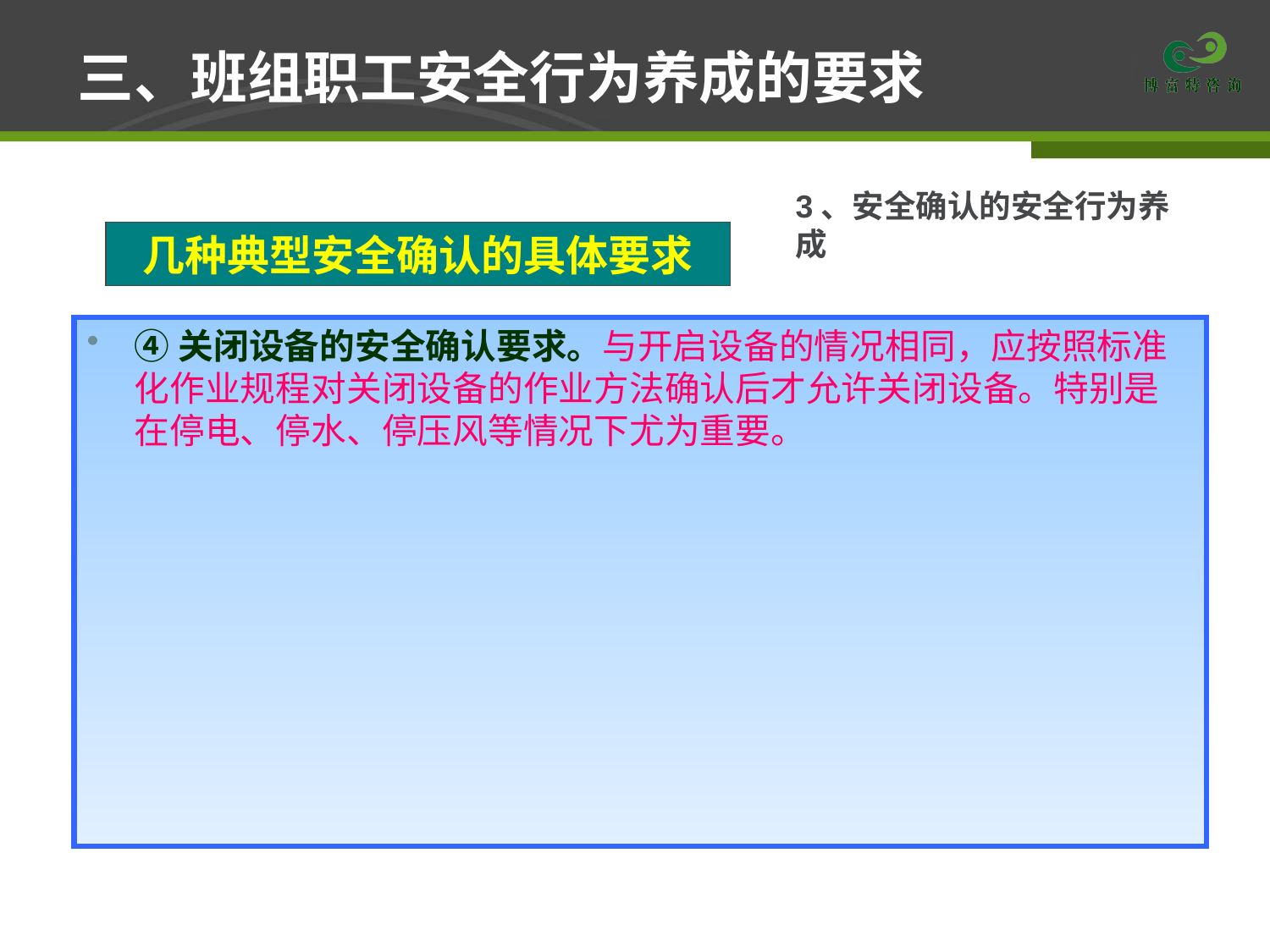

# 三、班组职工安全行为养成的要求
3、安全确认的安全行为养成
几种典型安全确认的具体要求
④关闭设备的安全确认要求。与开启设备的情况相同，应按照标准化作业规程对关闭设备的作业方法确认后才允许关闭设备。特别是在停电、停水、停压风等情况下尤为重要。
58